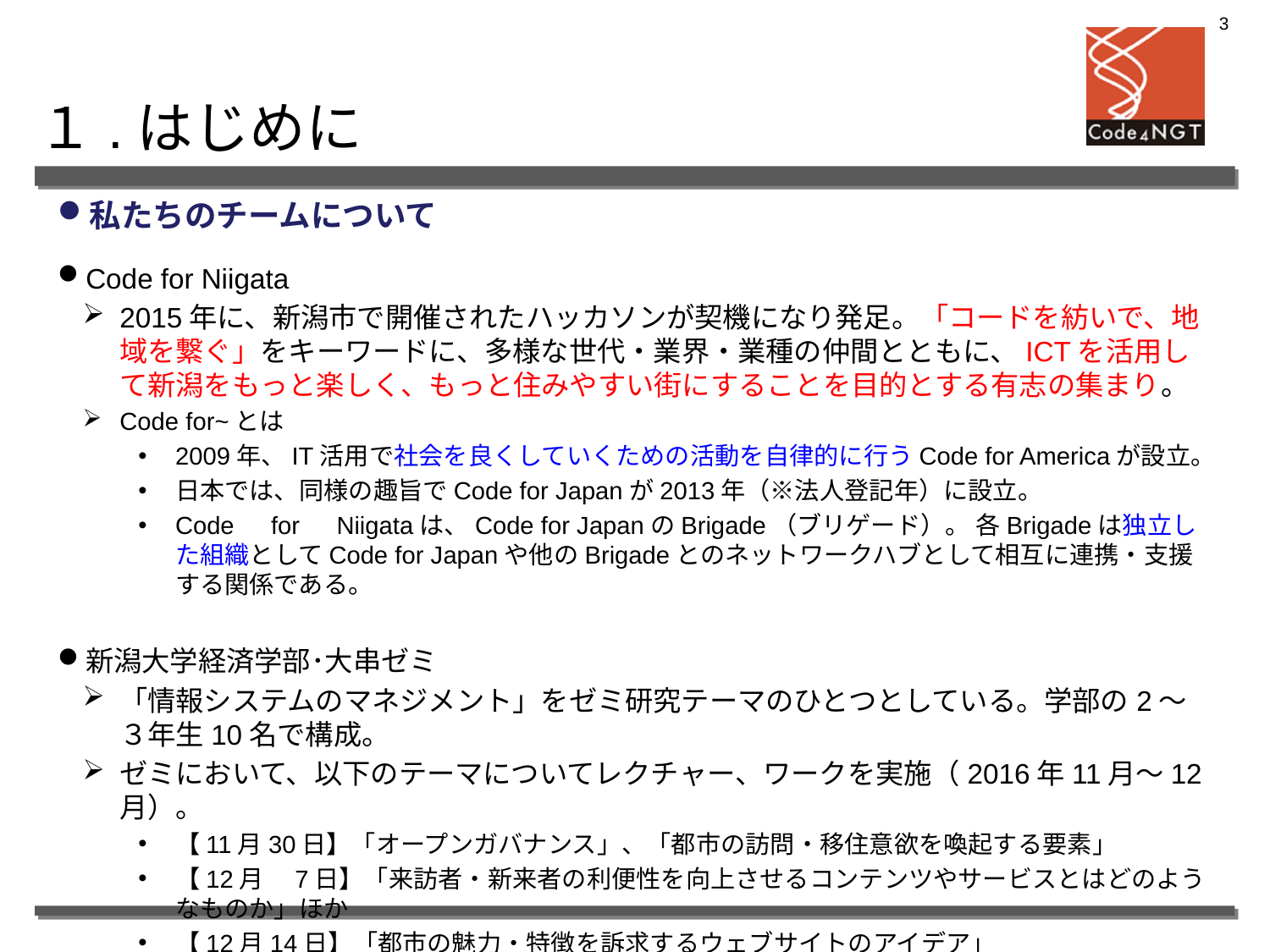

3
１.はじめに
私たちのチームについて

Code for Niigata
2015年に、新潟市で開催されたハッカソンが契機になり発足。「コードを紡いで、地域を繋ぐ」をキーワードに、多様な世代・業界・業種の仲間とともに、ICTを活用して新潟をもっと楽しく、もっと住みやすい街にすることを目的とする有志の集まり。
Code for~とは
2009年、IT活用で社会を良くしていくための活動を自律的に行うCode for Americaが設立。
日本では、同様の趣旨でCode for Japanが2013年（※法人登記年）に設立。
Code　for　Niigataは、Code for JapanのBrigade（ブリゲード）。 各Brigadeは独立した組織としてCode for Japanや他のBrigadeとのネットワークハブとして相互に連携・支援する関係である。

新潟大学経済学部･大串ゼミ
「情報システムのマネジメント」をゼミ研究テーマのひとつとしている。学部の2～３年生10名で構成。
ゼミにおいて、以下のテーマについてレクチャー、ワークを実施（2016年11月～12月）。
【11月30日】「オープンガバナンス」、「都市の訪問・移住意欲を喚起する要素」
【12月　7日】「来訪者・新来者の利便性を向上させるコンテンツやサービスとはどのようなものか」ほか
【12月14日】「都市の魅力・特徴を訴求するウェブサイトのアイデア」
【12月21日】「新潟市公式ページ『Happyターン』のレビュー、リニューアルやサイト活用に関するアイデア」